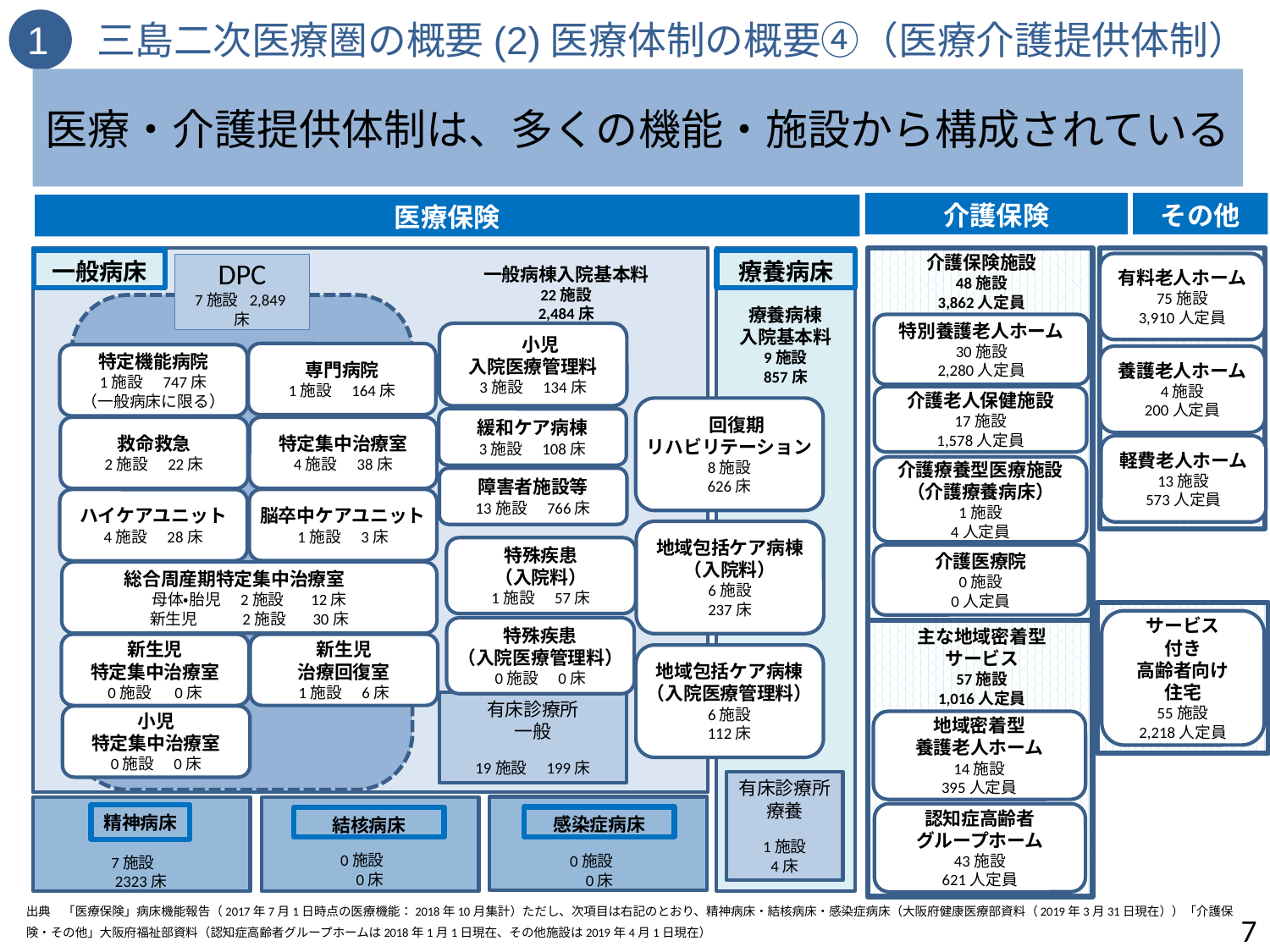

1　三島二次医療圏の概要(2)医療体制の概要④（医療介護提供体制）
医療・介護提供体制は、多くの機能・施設から構成されている
その他
介護保険
医療保険
介護保険施設
48施設
3,862人定員

特別養護老人ホーム
30施設
2,280人定員
介護老人保健施設
17施設
1,578人定員
介護療養型医療施設
（介護療養病床）
1施設
4人定員
主な地域密着型サービス
57施設
1,016人定員

地域密着型
養護老人ホーム
14施設
395人定員
認知症高齢者
グループホーム
43施設
621人定員

有料老人ホーム
75施設
3,910人定員
養護老人ホーム
4施設
200人定員
軽費老人ホーム
13施設
573人定員

一般病床
療養病床
DPC
7施設  2,849床

一般病棟入院基本料
22施設
2,484床
療養病棟
入院基本料
9施設
857床
　小児
入院医療管理料
3施設　134床
   回復期
リハビリテーション
8施設
626床
緩和ケア病棟
3施設　108床
障害者施設等
13施設　766床
地域包括ケア病棟
（入院料）
6施設
237床
地域包括ケア病棟
（入院医療管理料）
6施設
112床
有床診療所
一般

19施設　199床
有床診療所
療養

1施設
4床

感染症病床
0施設
0床

精神病床
7施設
2323床

結核病床
0施設
0床
専門病院
1施設　164床
特定機能病院
1施設　747床
（一般病床に限る）
救命救急
2施設　22床
特定集中治療室
4施設　38床
脳卒中ケアユニット
1施設　3床
ハイケアユニット
4施設　28床
総合周産期特定集中治療室
母体・胎児　2施設  　12床
新生児　       2施設　  30床
新生児
治療回復室
1施設　6床
新生児
特定集中治療室
0施設　 0床
小児
特定集中治療室
0施設　0床
特殊疾患
（入院料）
1施設　57床
介護医療院
0施設
0人定員

サービス
付き
高齢者向け
住宅
55施設
2,218人定員
特殊疾患
（入院医療管理料）
0施設　0床
出典　「医療保険」病床機能報告（2017年7月1日時点の医療機能：2018年10月集計）ただし、次項目は右記のとおり、精神病床・結核病床・感染症病床（大阪府健康医療部資料（2019年3月31日現在））「介護保険・その他」大阪府福祉部資料（認知症高齢者グループホームは2018年1月1日現在、その他施設は2019年4月1日現在）
7